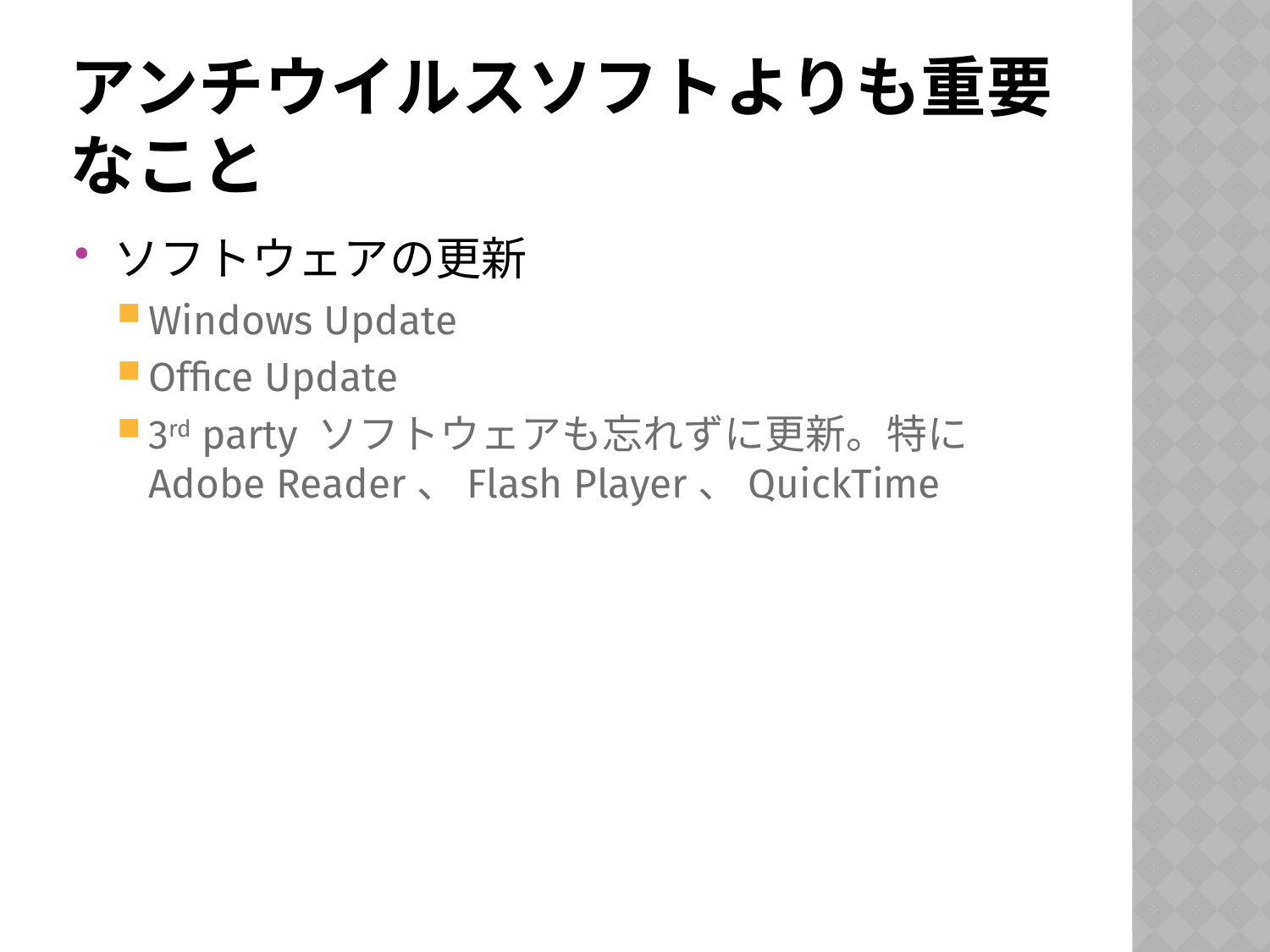

# アンチウイルスソフトよりも重要なこと
ソフトウェアの更新
Windows Update
Office Update
3rd party ソフトウェアも忘れずに更新。特に Adobe Reader、Flash Player、QuickTime